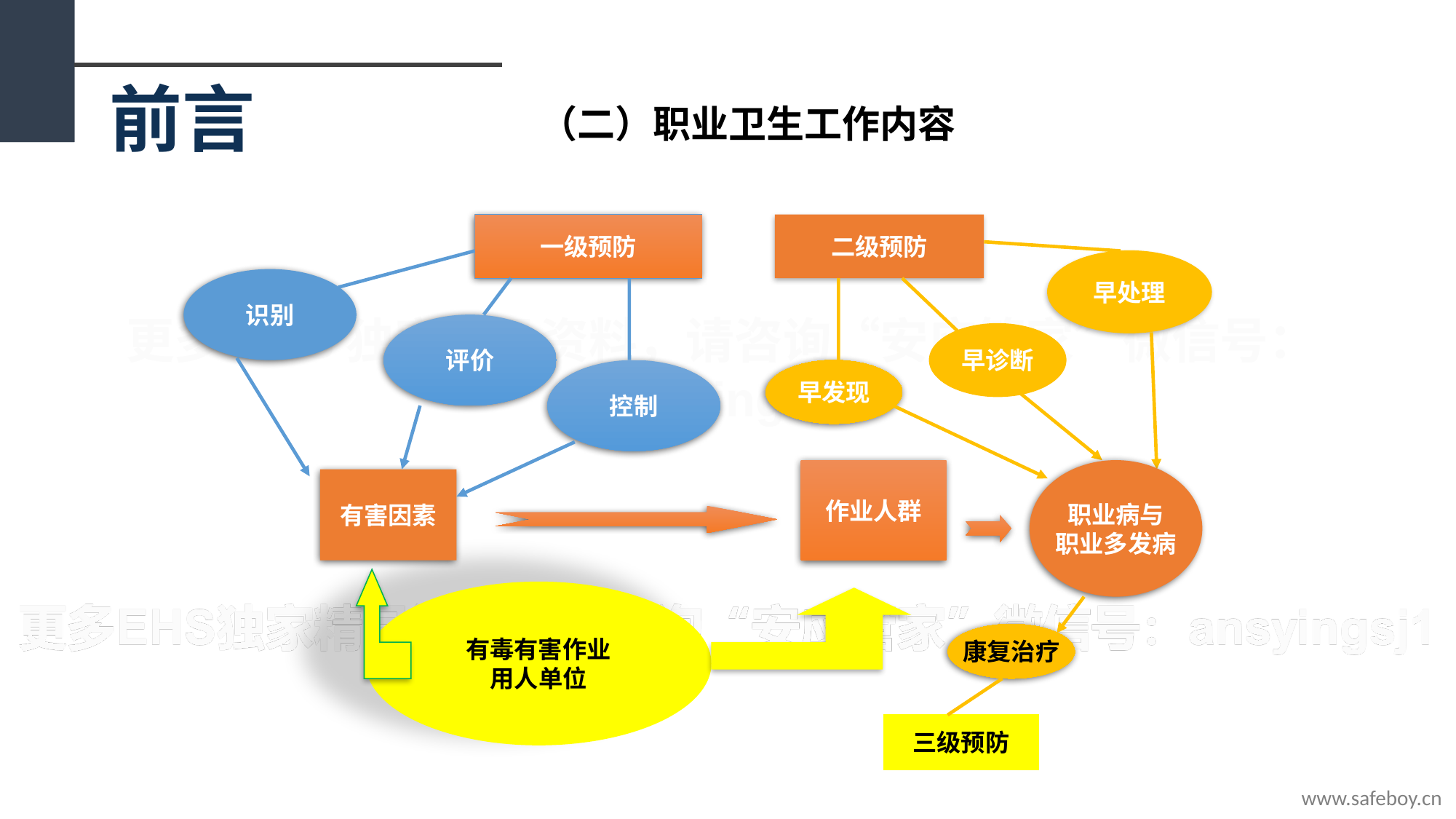

# （二）职业卫生工作内容
前言
一级预防
二级预防

早处理
识别

评价
早诊断

控制
早发现

作业人群
职业病与
职业多发病
有害因素

有毒有害作业
用人单位

康复治疗

三级预防